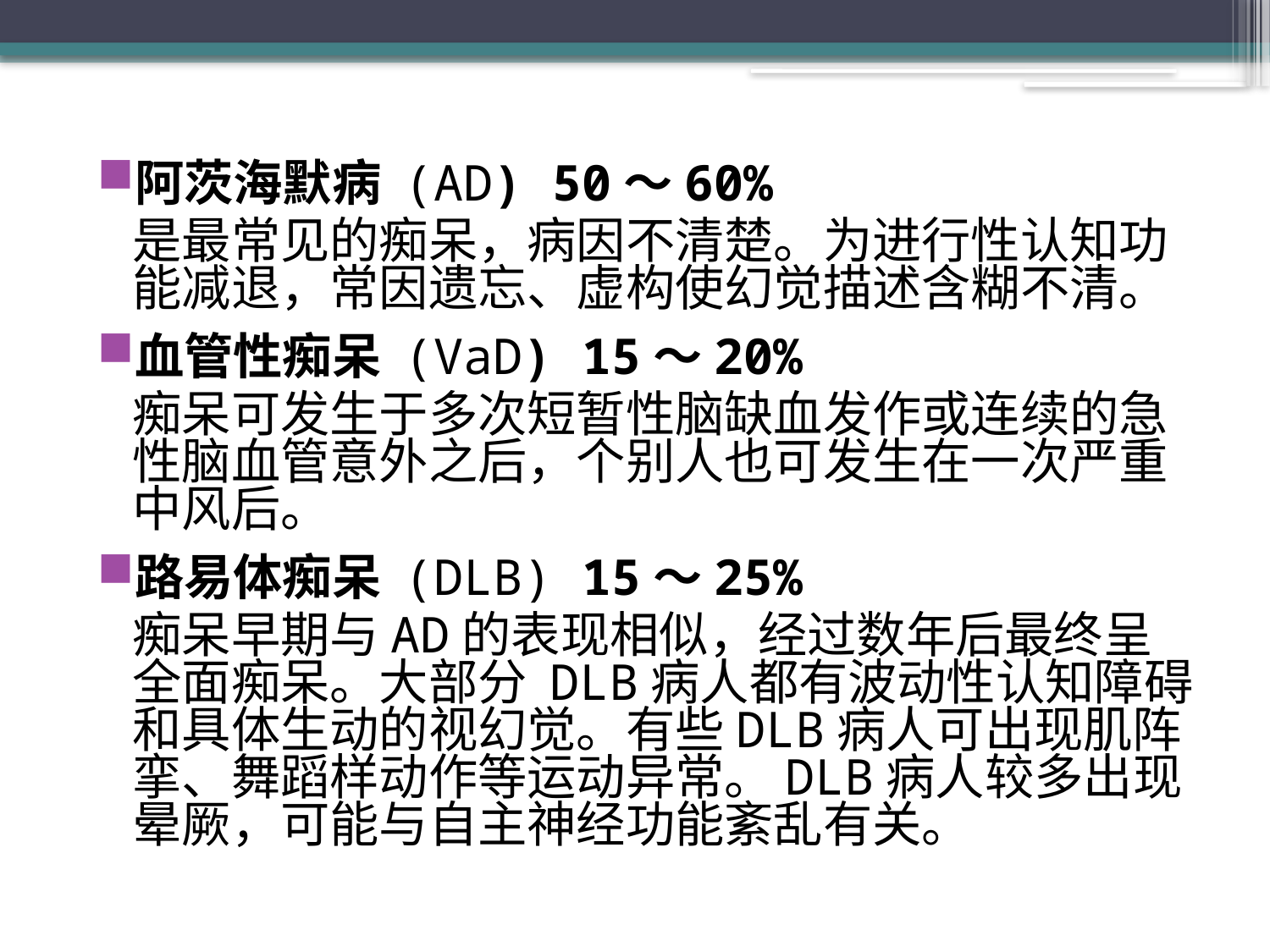

阿茨海默病 (AD) 50～60%
	是最常见的痴呆，病因不清楚。为进行性认知功能减退，常因遗忘、虚构使幻觉描述含糊不清。
血管性痴呆 (VaD) 15～20%
	痴呆可发生于多次短暂性脑缺血发作或连续的急性脑血管意外之后，个别人也可发生在一次严重中风后。
路易体痴呆 (DLB) 15～25%
	痴呆早期与AD的表现相似，经过数年后最终呈全面痴呆。大部分 DLB病人都有波动性认知障碍和具体生动的视幻觉。有些DLB病人可出现肌阵挛、舞蹈样动作等运动异常。DLB病人较多出现晕厥，可能与自主神经功能紊乱有关。